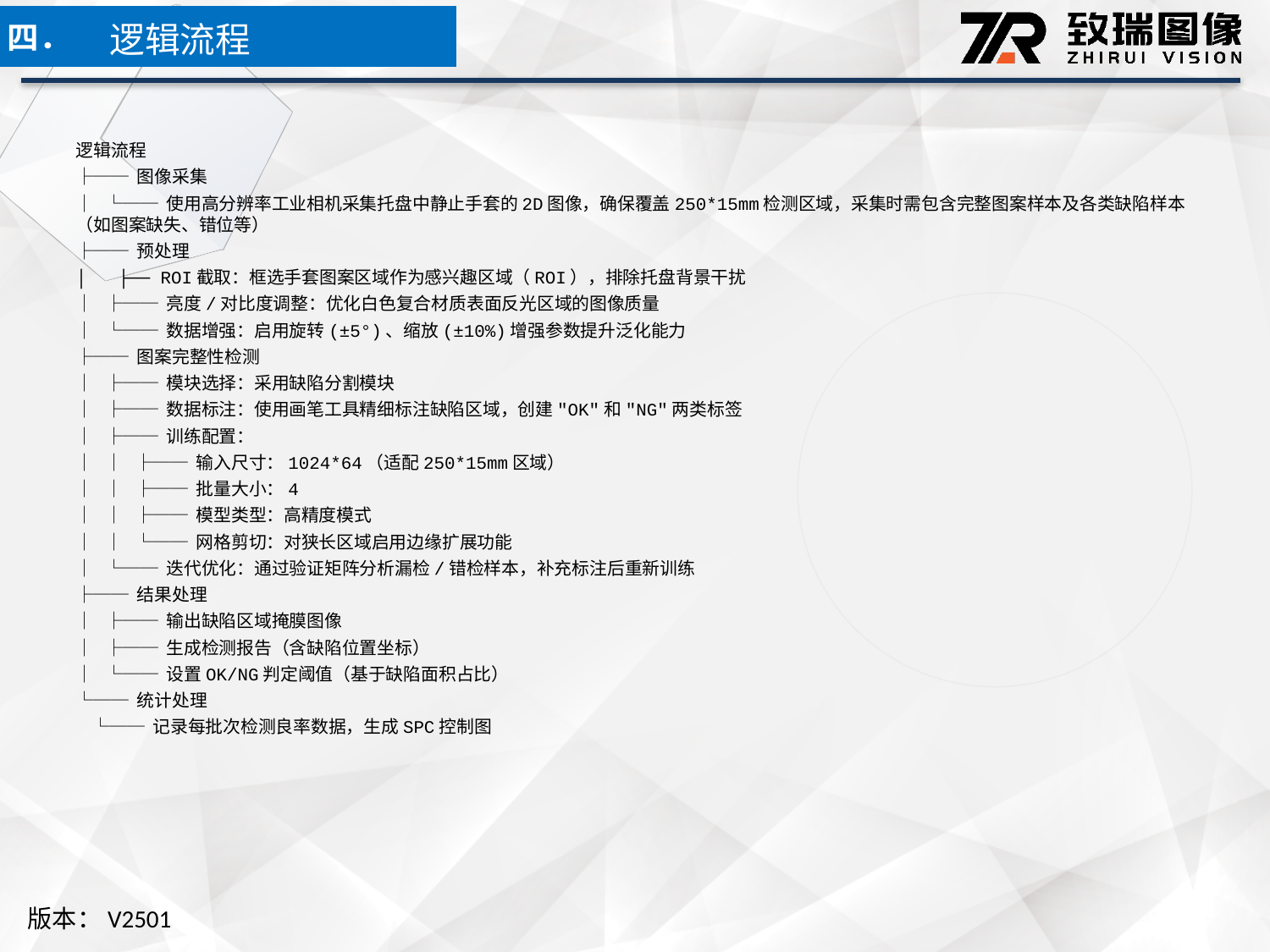

逻辑流程
四．

逻辑流程
├── 图像采集
│   └── 使用高分辨率工业相机采集托盘中静止手套的2D图像，确保覆盖250*15mm检测区域，采集时需包含完整图案样本及各类缺陷样本（如图案缺失、错位等）
├── 预处理
│   ├── ROI截取：框选手套图案区域作为感兴趣区域（ROI），排除托盘背景干扰
│   ├── 亮度/对比度调整：优化白色复合材质表面反光区域的图像质量
│   └── 数据增强：启用旋转(±5°)、缩放(±10%)增强参数提升泛化能力
├── 图案完整性检测
│   ├── 模块选择：采用缺陷分割模块
│   ├── 数据标注：使用画笔工具精细标注缺陷区域，创建"OK"和"NG"两类标签
│   ├── 训练配置：
│   │   ├── 输入尺寸：1024*64（适配250*15mm区域）
│   │   ├── 批量大小：4
│   │   ├── 模型类型：高精度模式
│   │   └── 网格剪切：对狭长区域启用边缘扩展功能
│   └── 迭代优化：通过验证矩阵分析漏检/错检样本，补充标注后重新训练
├── 结果处理
│   ├── 输出缺陷区域掩膜图像
│   ├── 生成检测报告（含缺陷位置坐标）
│   └── 设置OK/NG判定阈值（基于缺陷面积占比）
└── 统计处理
    └── 记录每批次检测良率数据，生成SPC控制图